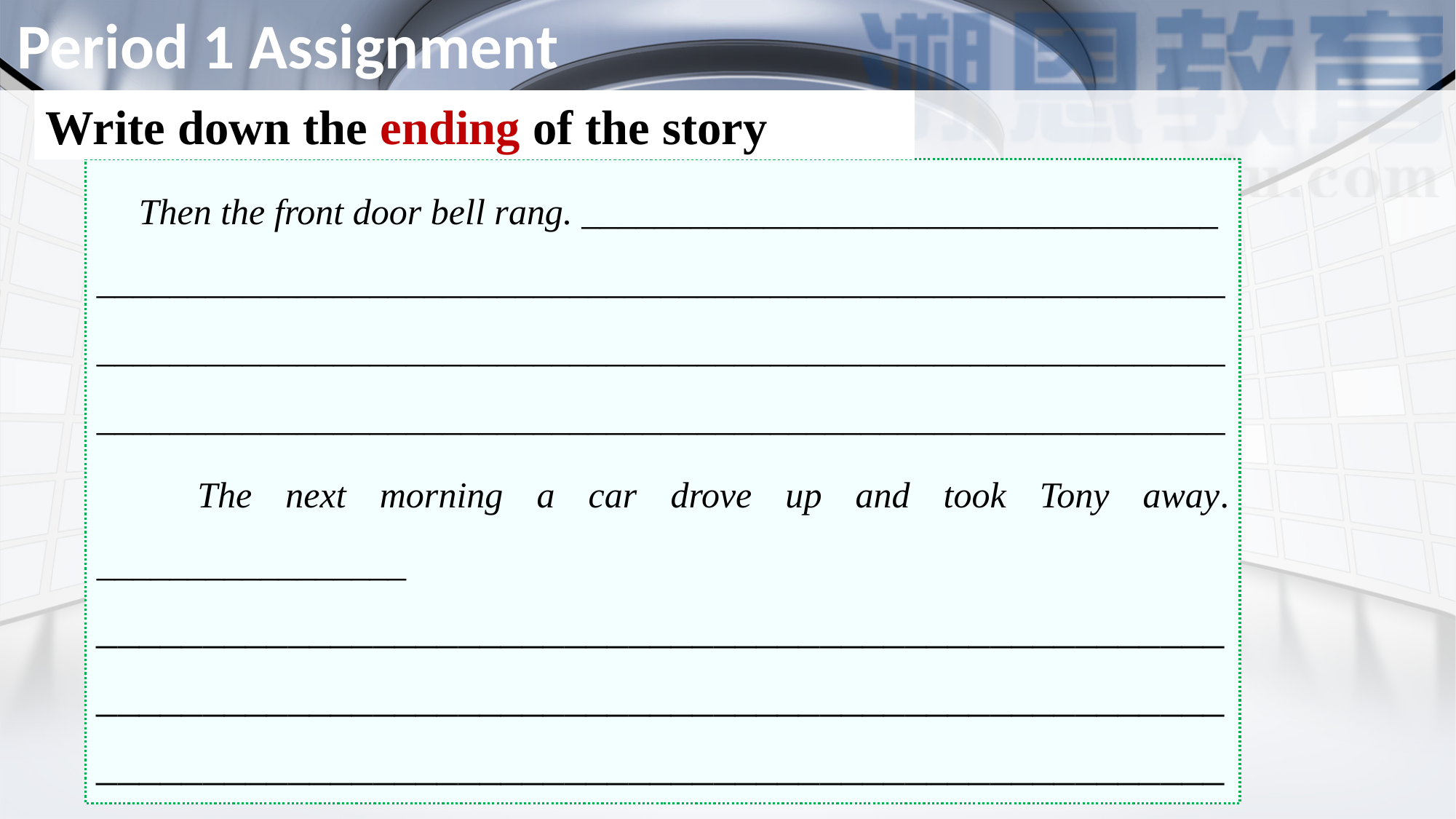

Period 1 Assignment
Write down the ending of the story
    Then the front door bell rang. ___________________________________
__________________________________________________________________________________________________________________________________________________________________________________________
   The next morning a car drove up and took Tony away. _________________
____________________________________________________________________________________________________________________________________________________________________________________________________________________
添加题
添加标题